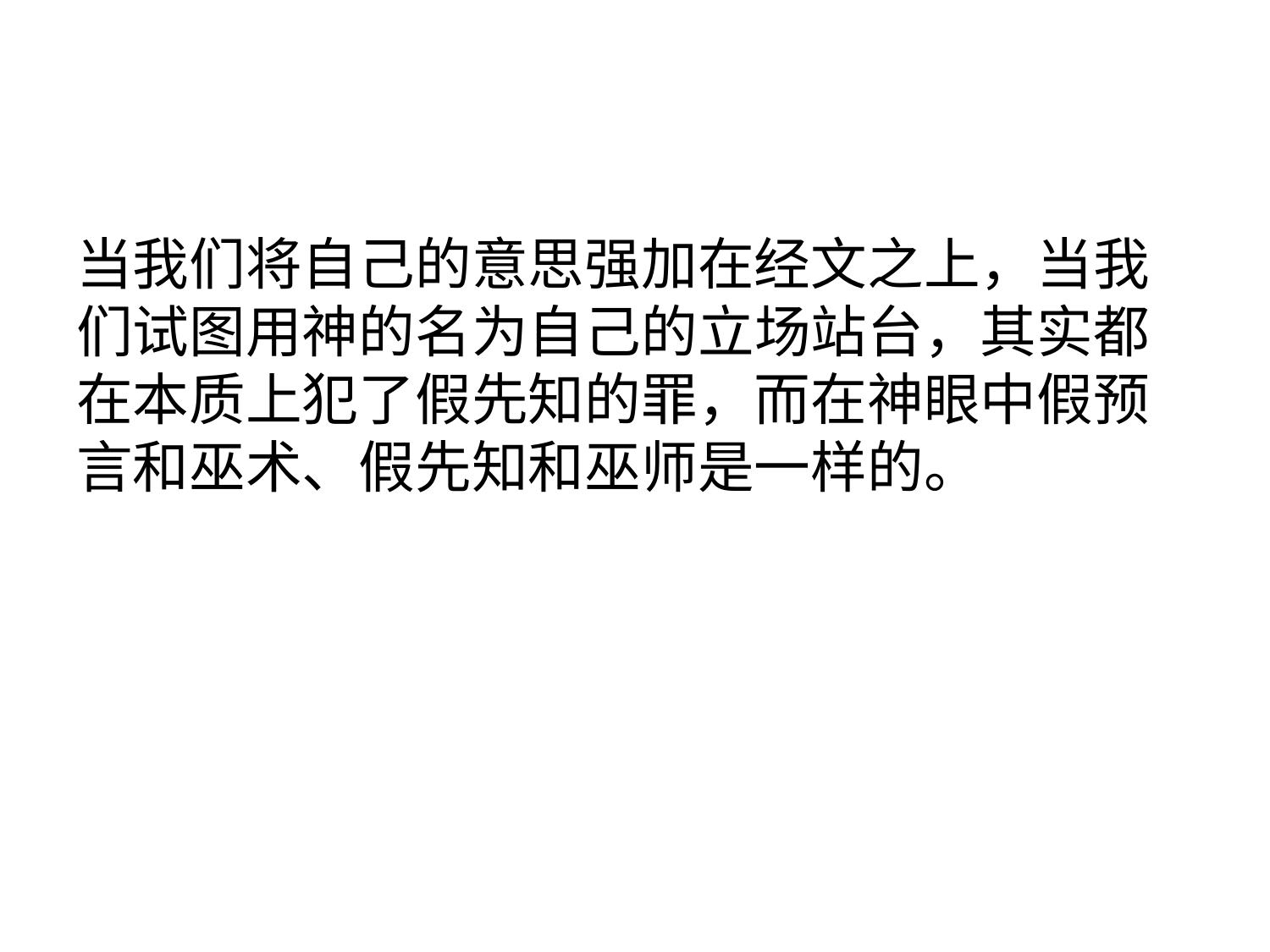

#
当我们将自己的意思强加在经文之上，当我们试图用神的名为自己的立场站台，其实都在本质上犯了假先知的罪，而在神眼中假预言和巫术、假先知和巫师是一样的。